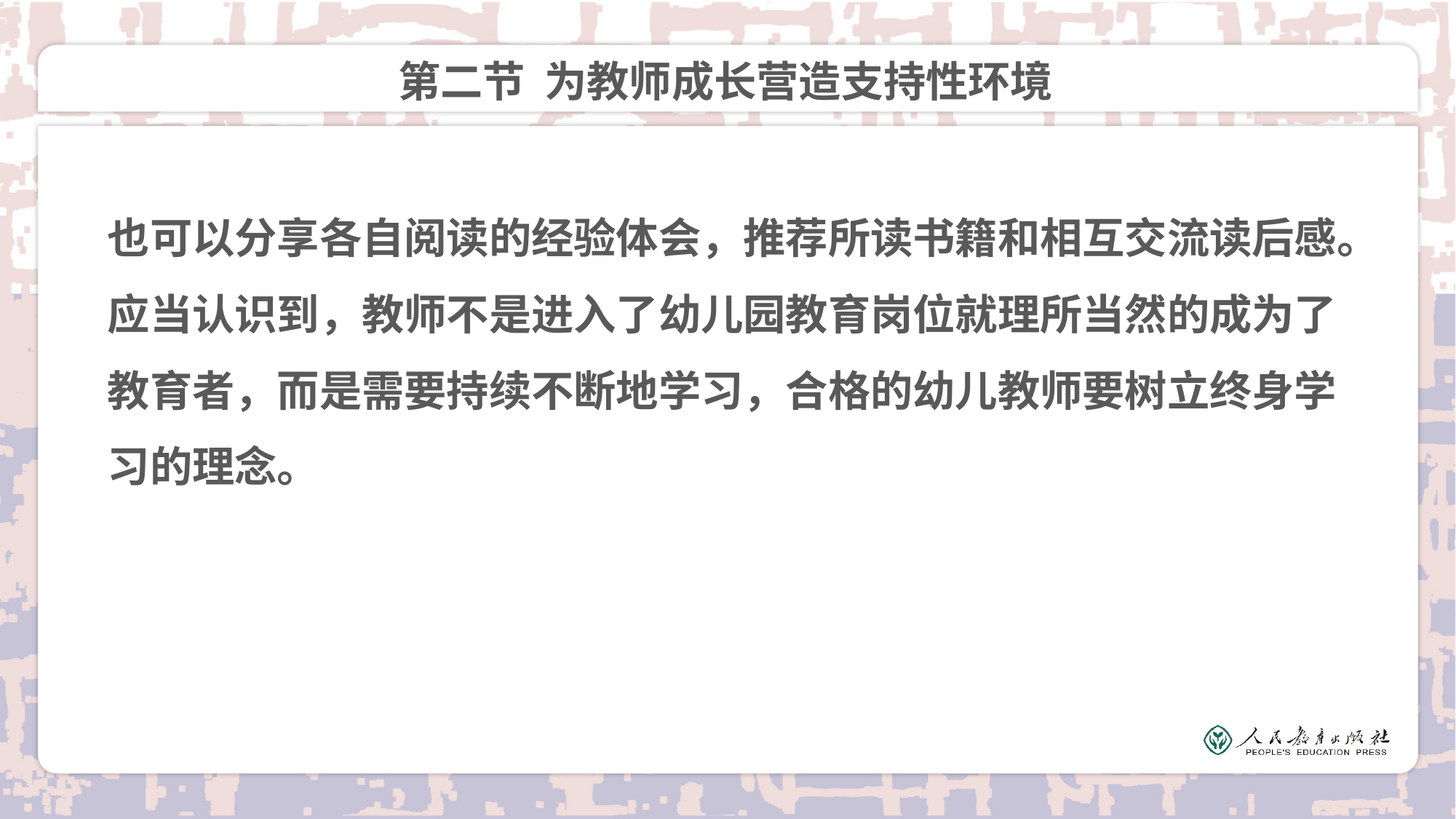

# 第二节  为教师成长营造支持性环境
也可以分享各自阅读的经验体会，推荐所读书籍和相互交流读后感。应当认识到，教师不是进入了幼儿园教育岗位就理所当然的成为了教育者，而是需要持续不断地学习，合格的幼儿教师要树立终身学习的理念。